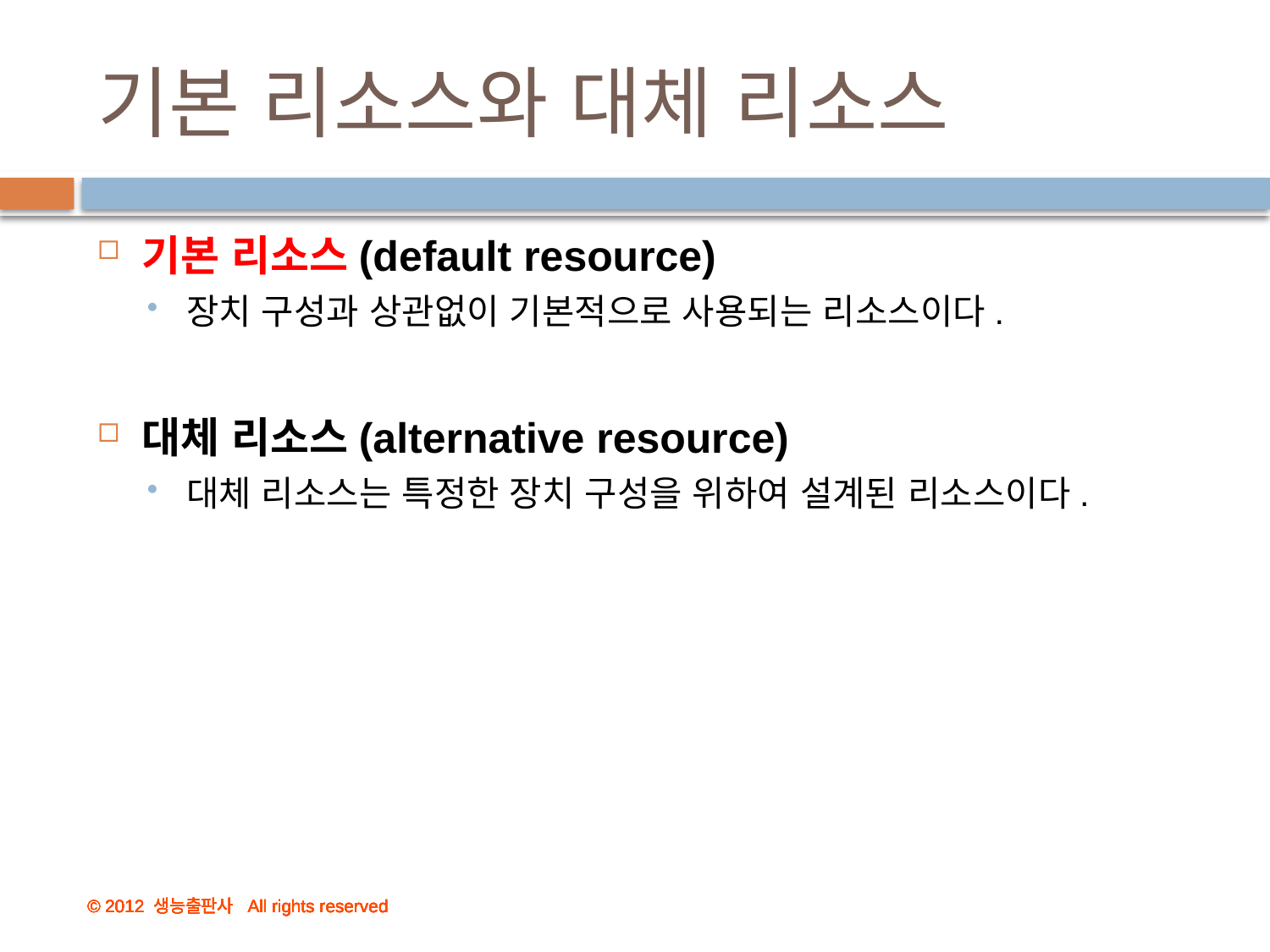

# 기본 리소스와 대체 리소스
기본 리소스(default resource)
장치 구성과 상관없이 기본적으로 사용되는 리소스이다.

대체 리소스(alternative resource)
대체 리소스는 특정한 장치 구성을 위하여 설계된 리소스이다.